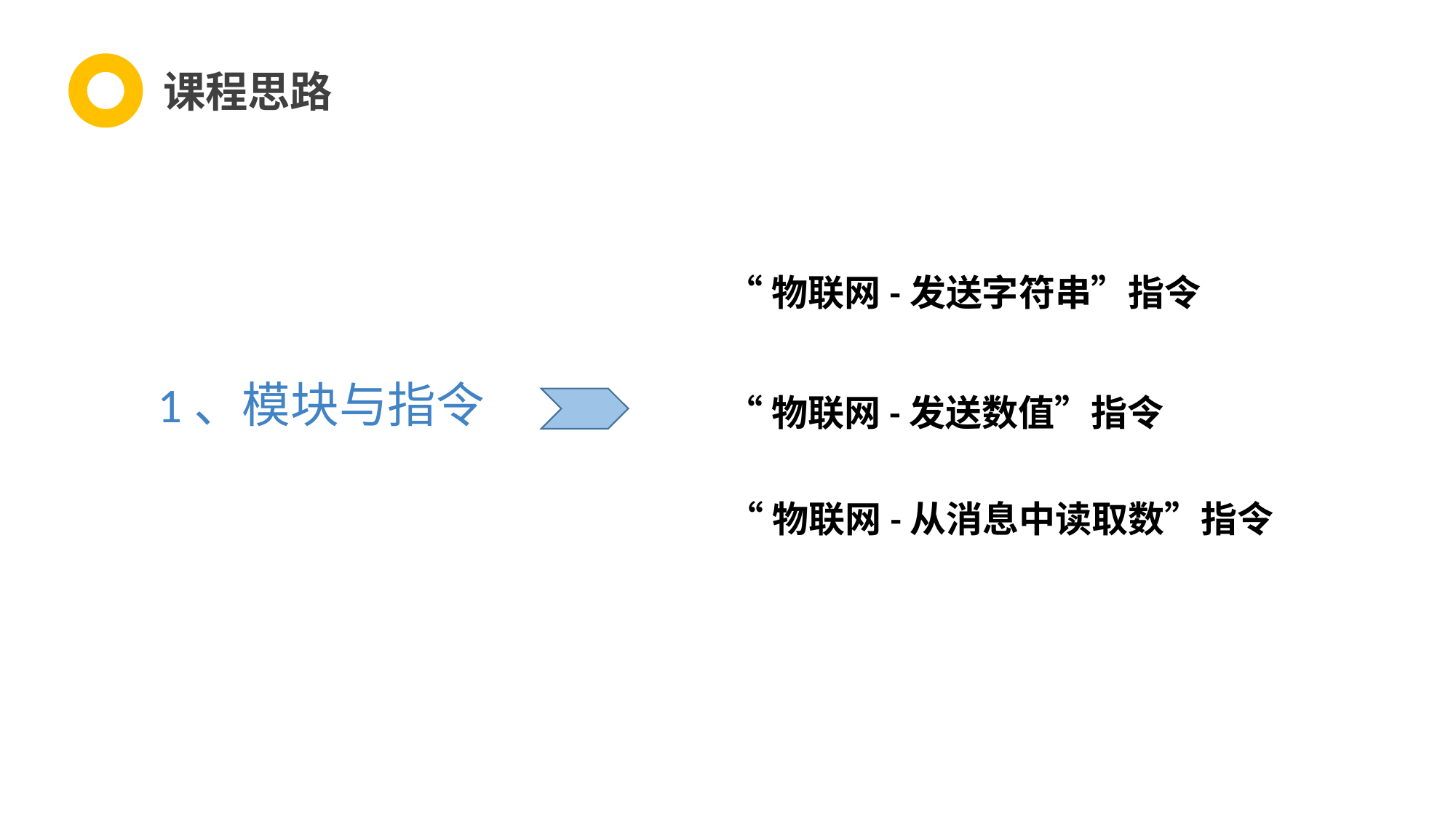

课程思路
“物联网-发送字符串”指令
1、模块与指令
“物联网-发送数值”指令

“物联网-从消息中读取数”指令